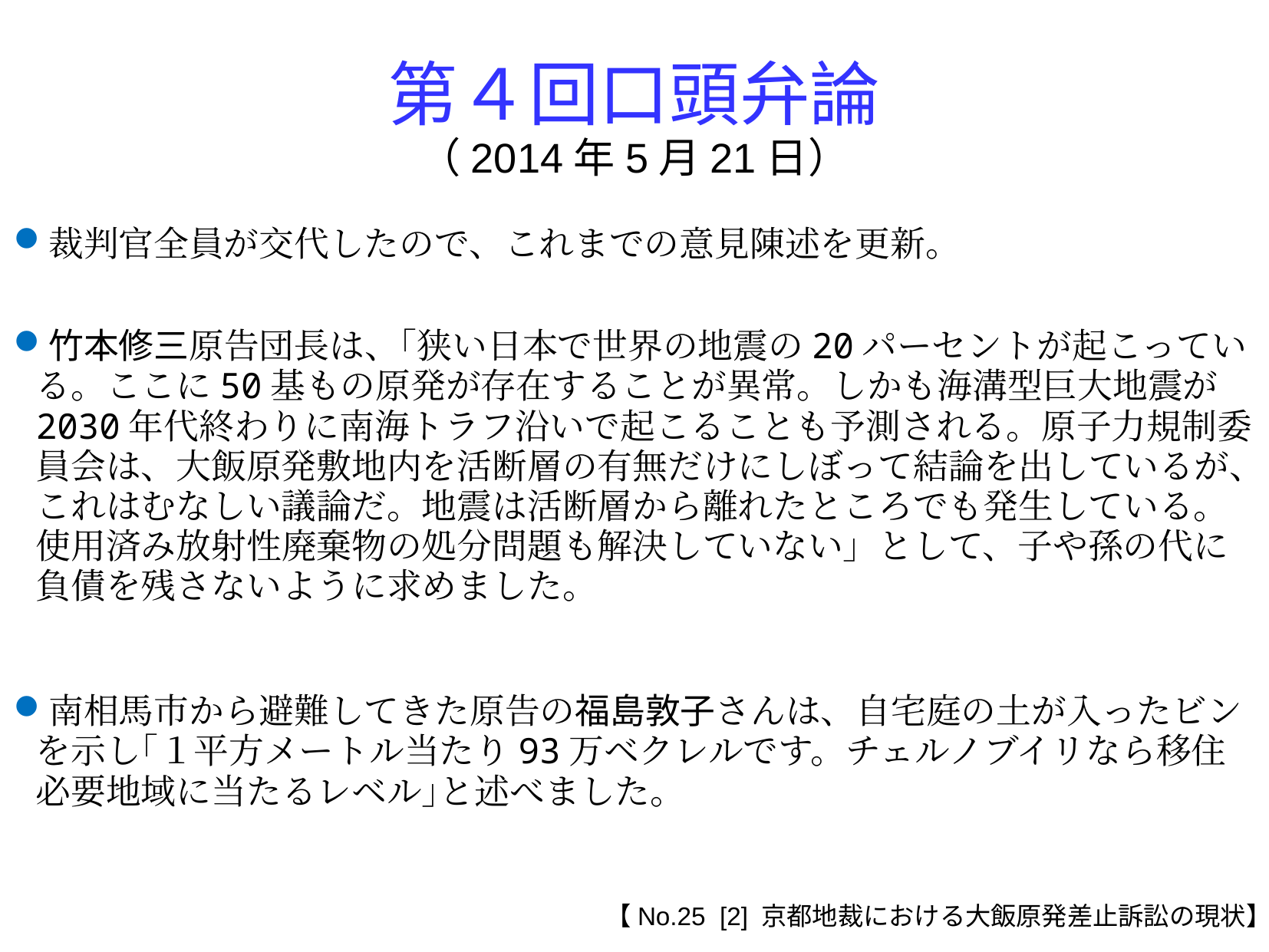

第４回口頭弁論
（2014年5月21日）
裁判官全員が交代したので、これまでの意見陳述を更新。

竹本修三原告団長は、｢狭い日本で世界の地震の20パーセントが起こっている。ここに50基もの原発が存在することが異常。しかも海溝型巨大地震が2030年代終わりに南海トラフ沿いで起こることも予測される。原子力規制委員会は、大飯原発敷地内を活断層の有無だけにしぼって結論を出しているが、これはむなしい議論だ。地震は活断層から離れたところでも発生している。使用済み放射性廃棄物の処分問題も解決していない」として、子や孫の代に負債を残さないように求めました。

南相馬市から避難してきた原告の福島敦子さんは、自宅庭の土が入ったビンを示し｢１平方メートル当たり93万ベクレルです。チェルノブイリなら移住必要地域に当たるレベル｣と述べました。
【No.25  [2] 京都地裁における大飯原発差止訴訟の現状】